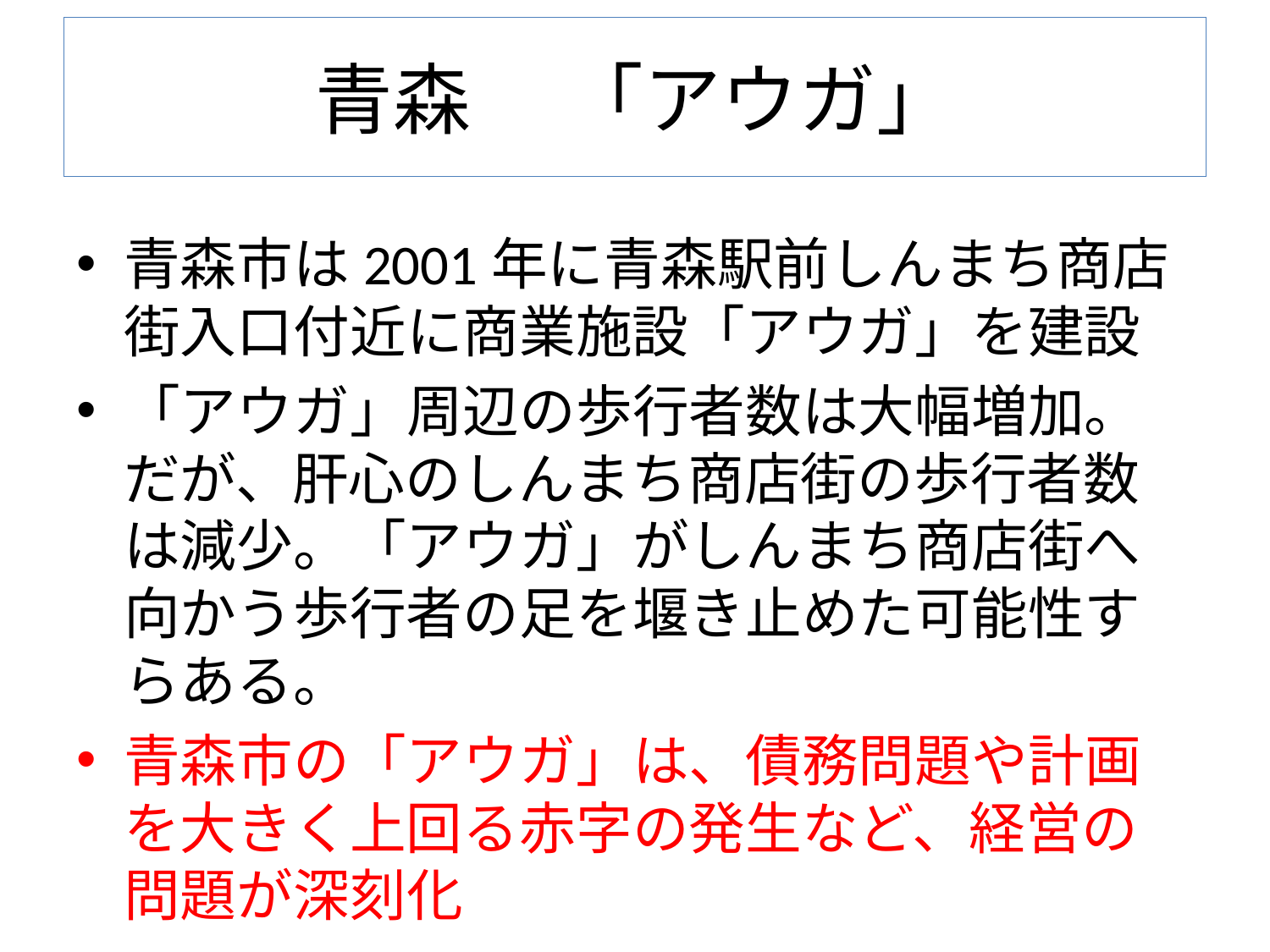

# 青森 　「アウガ」
青森市は2001年に青森駅前しんまち商店街入口付近に商業施設「アウガ」を建設
「アウガ」周辺の歩行者数は大幅増加。だが、肝心のしんまち商店街の歩行者数は減少。「アウガ」がしんまち商店街へ向かう歩行者の足を堰き止めた可能性すらある。
青森市の「アウガ」は、債務問題や計画を大きく上回る赤字の発生など、経営の問題が深刻化